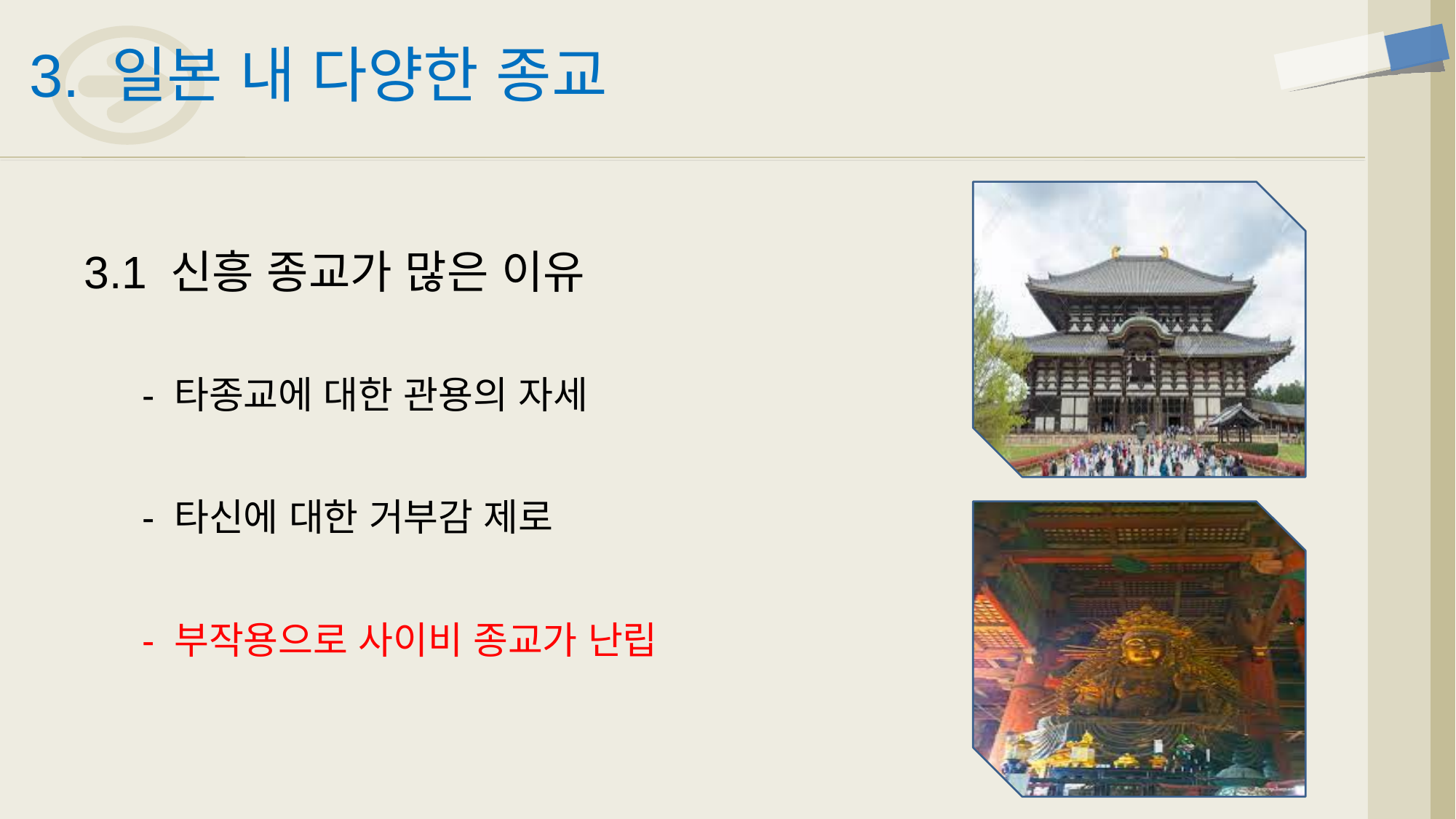

3. 일본 내 다양한 종교

3.1 신흥 종교가 많은 이유
- 타종교에 대한 관용의 자세
- 타신에 대한 거부감 제로

- 부작용으로 사이비 종교가 난립